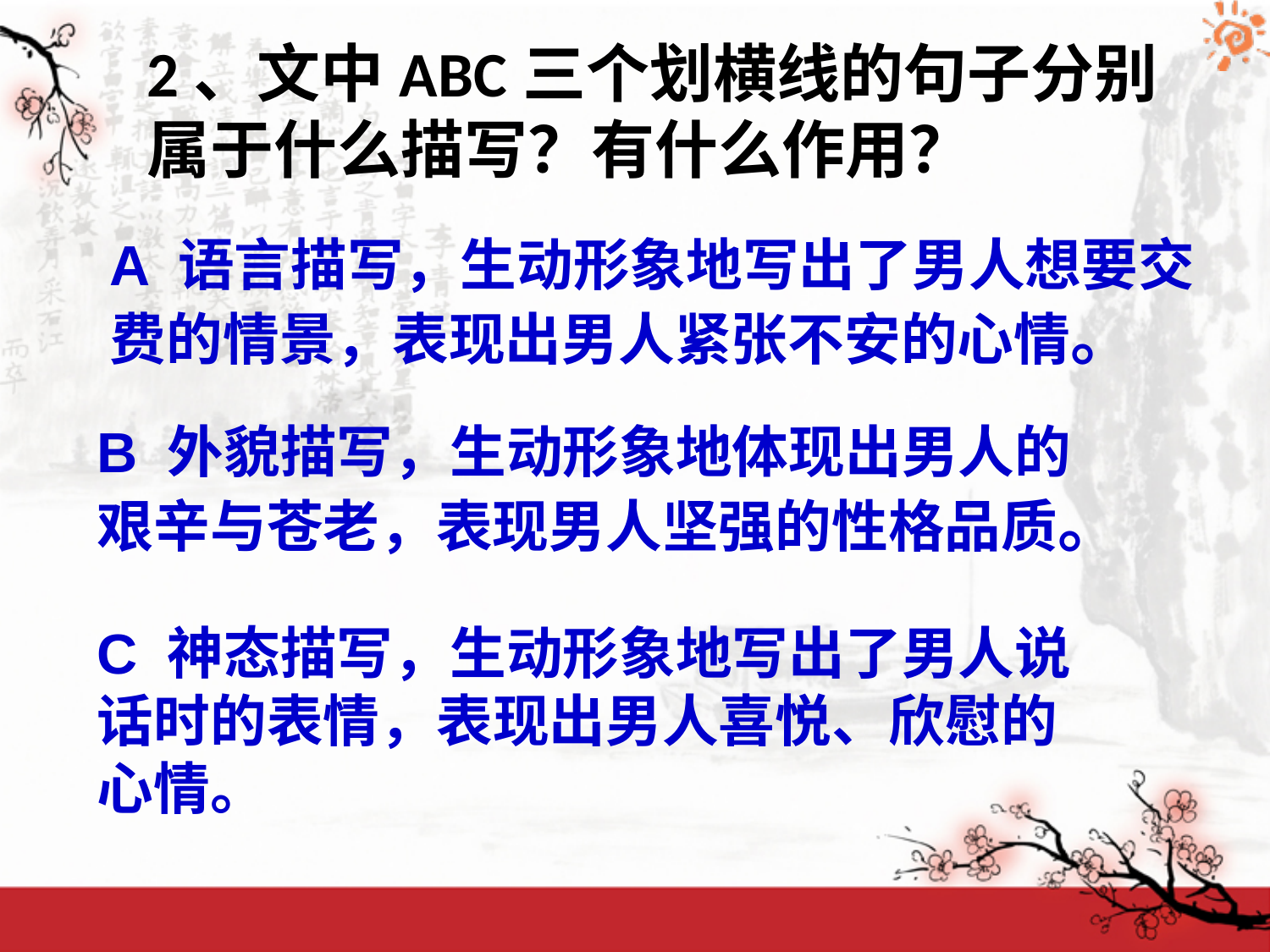

2、文中ABC三个划横线的句子分别属于什么描写？有什么作用？
A 语言描写，生动形象地写出了男人想要交费的情景，表现出男人紧张不安的心情。
B 外貌描写，生动形象地体现出男人的艰辛与苍老，表现男人坚强的性格品质。
C 神态描写，生动形象地写出了男人说话时的表情，表现出男人喜悦、欣慰的心情。